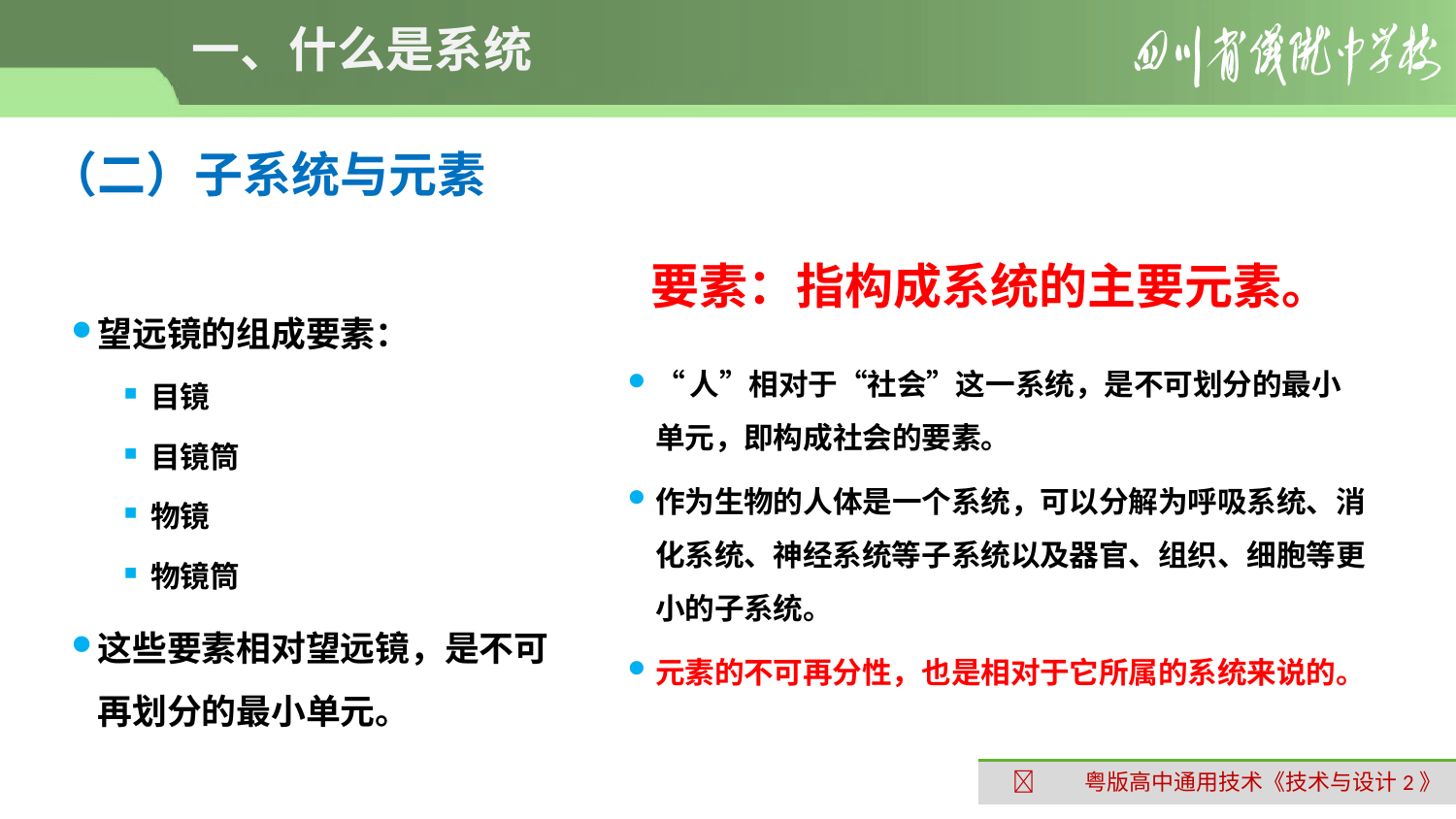

# 一、什么是系统
（二）子系统与元素
要素：指构成系统的主要元素。
望远镜的组成要素：
目镜
目镜筒
物镜
物镜筒
这些要素相对望远镜，是不可再划分的最小单元。
“人”相对于“社会”这一系统，是不可划分的最小单元，即构成社会的要素。
作为生物的人体是一个系统，可以分解为呼吸系统、消化系统、神经系统等子系统以及器官、组织、细胞等更小的子系统。
元素的不可再分性，也是相对于它所属的系统来说的。